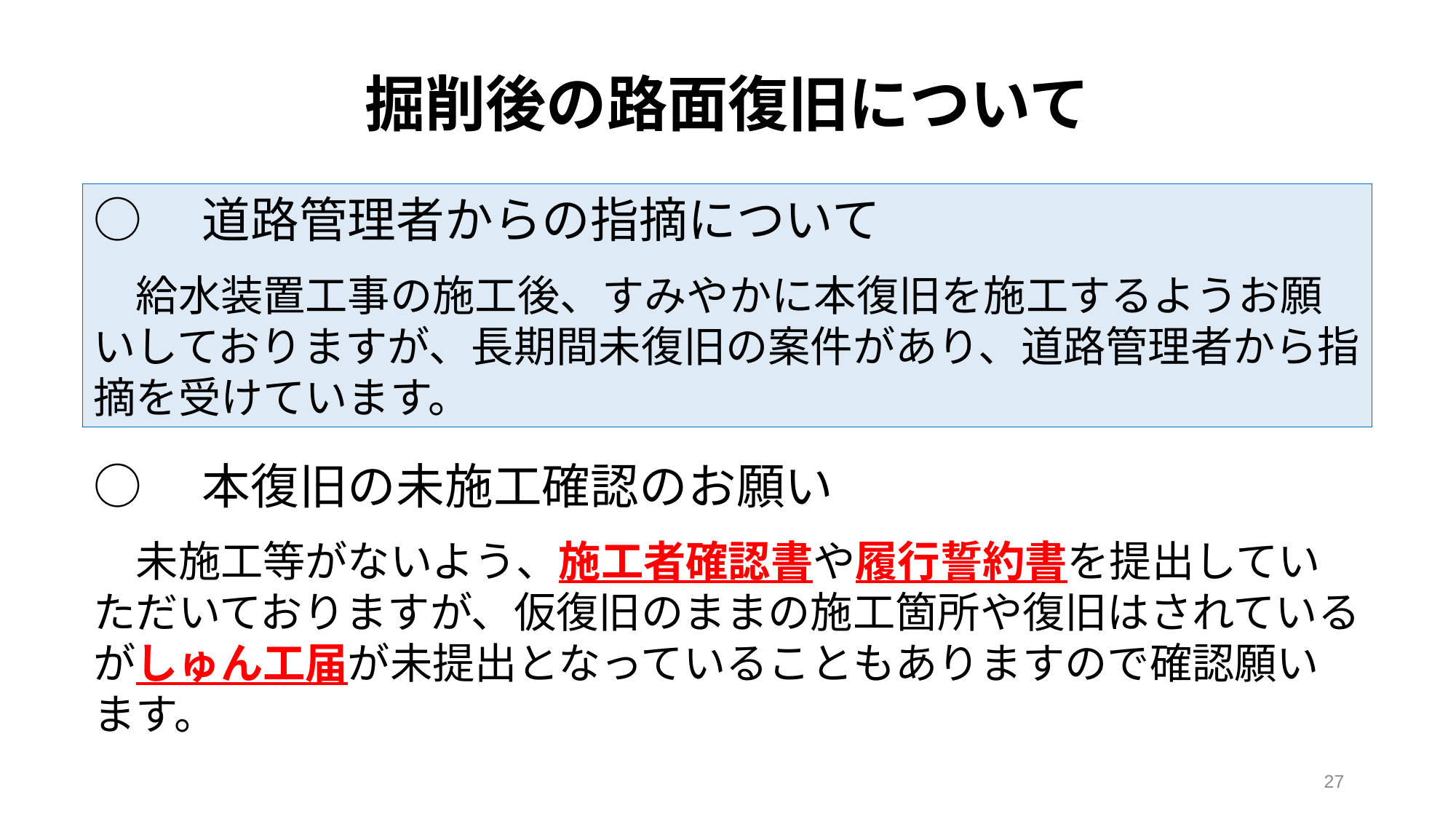

掘削後の路面復旧について
○　道路管理者からの指摘について
　給水装置工事の施工後、すみやかに本復旧を施工するようお願いしておりますが、長期間未復旧の案件があり、道路管理者から指摘を受けています。
○　本復旧の未施工確認のお願い
　未施工等がないよう、施工者確認書や履行誓約書を提出していただいておりますが、仮復旧のままの施工箇所や復旧はされているがしゅん工届が未提出となっていることもありますので確認願います。
27